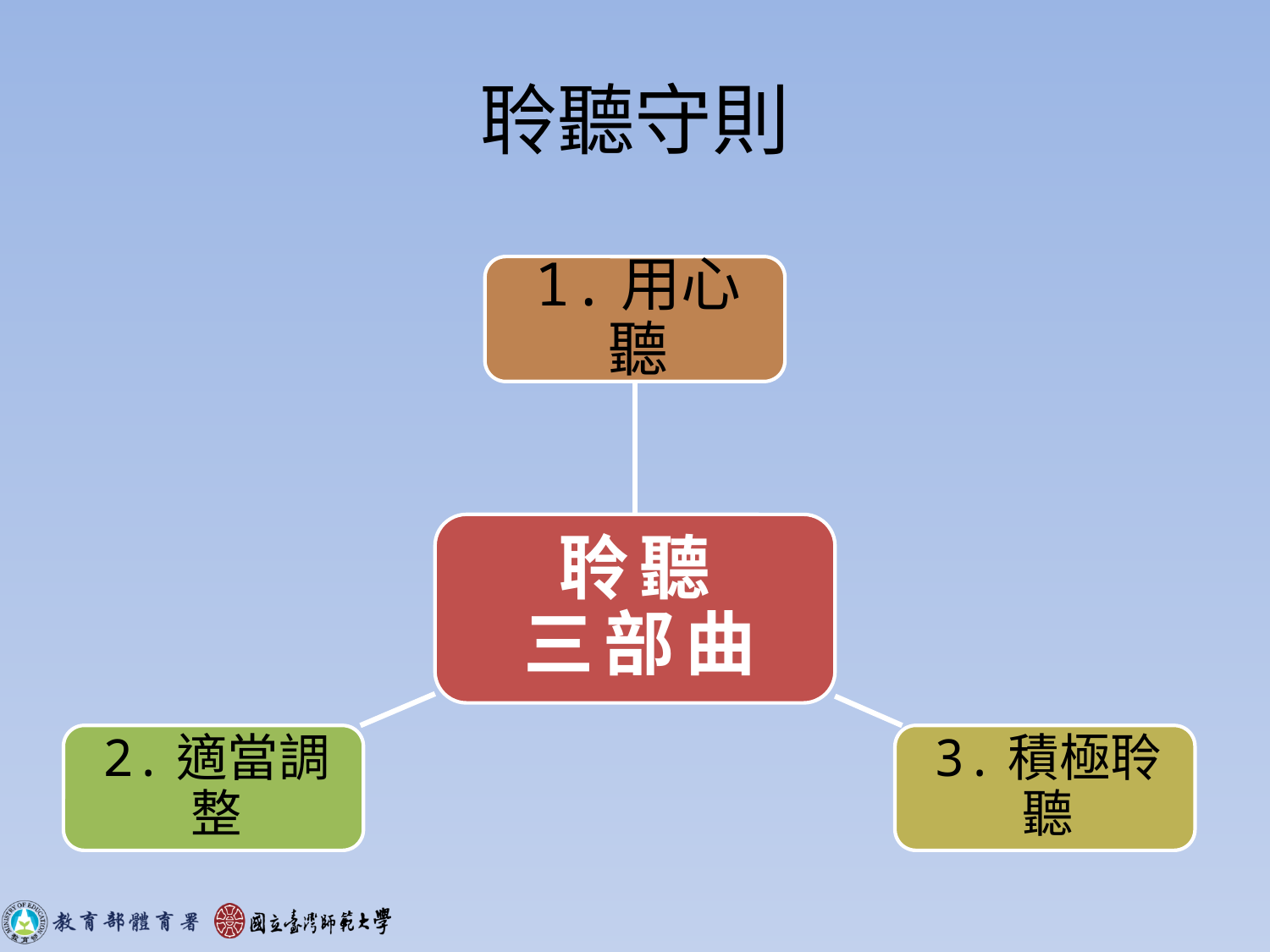

# 聆聽守則
聆聽
三部曲
1.用心聽
3.積極聆聽
2.適當調整